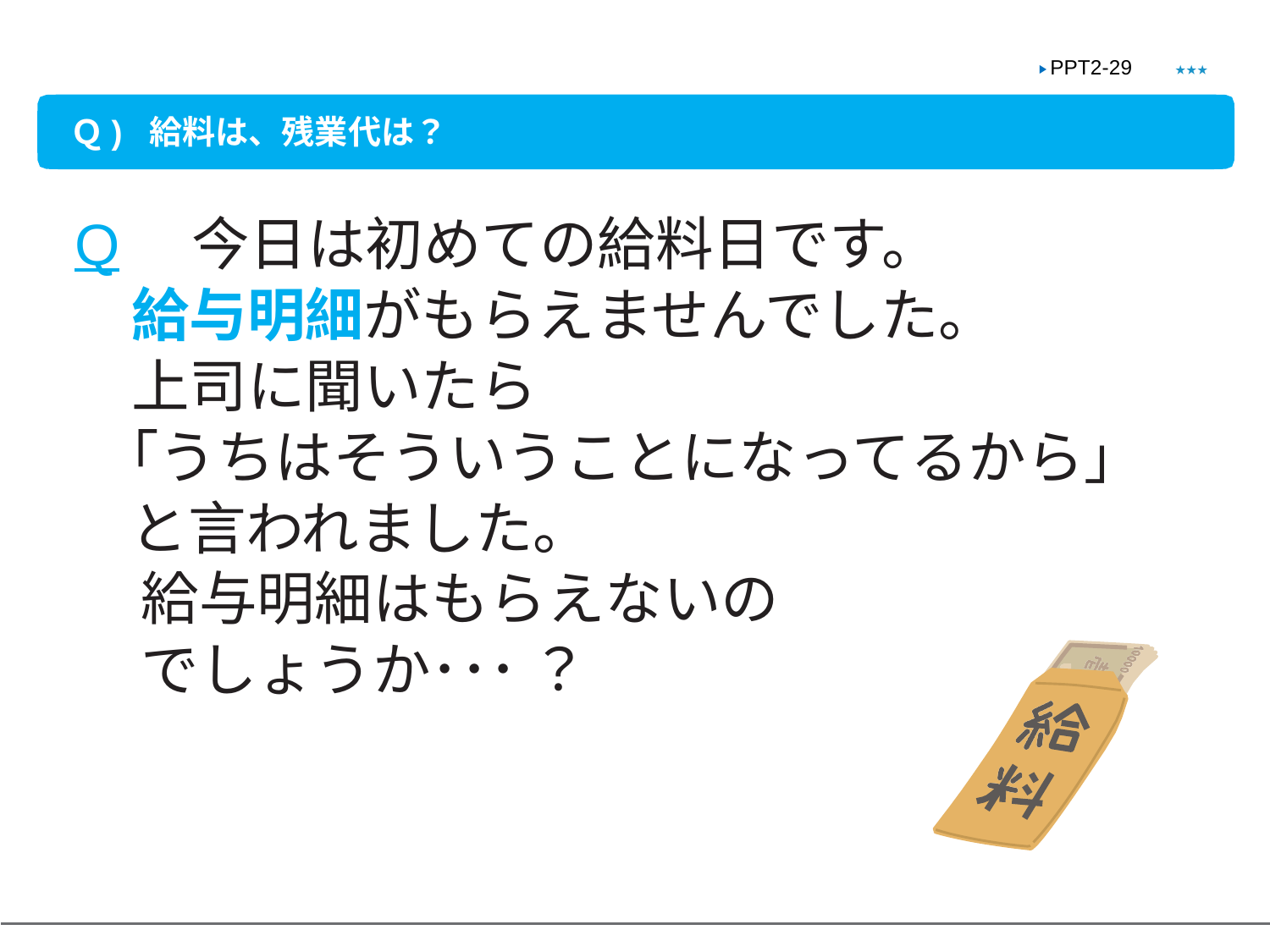

★★★
▶ PPT2-29

Ｑ)  給料は、残業代は？
Q　今日は初めての給料日です。
給与明細がもらえませんでした。
上司に聞いたら
「うちはそういうことになってるから」と言われました。
  給与明細はもらえないの
  でしょうか･･･ ？